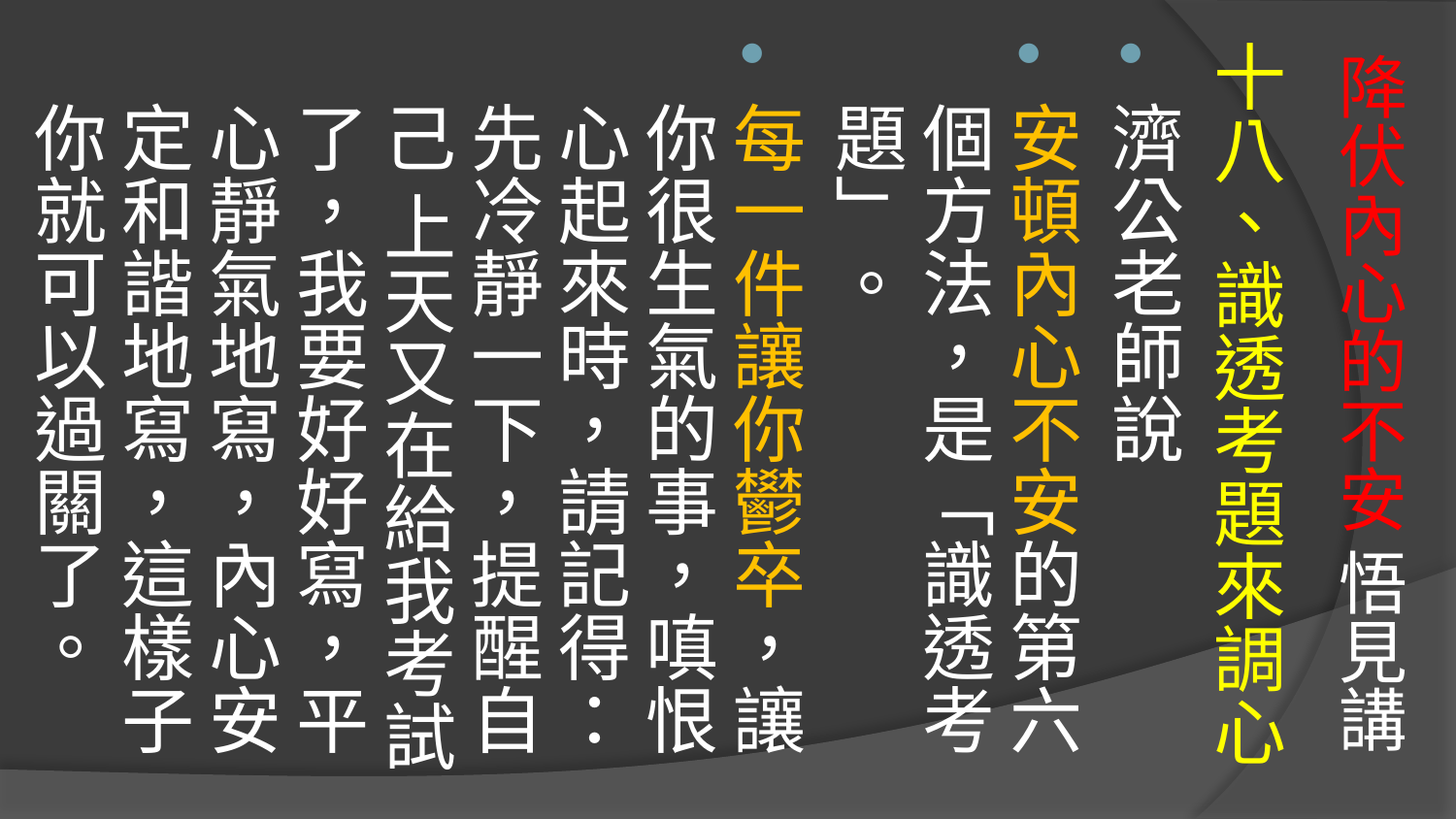

十八、識透考題來調心
濟公老師說
安頓內心不安的第六個方法，是「識透考題」。
每一件讓你鬰卒，讓你很生氣的事，嗔恨心起來時，請記得：先冷靜一下，提醒自己 上天又在給我考試了，我要好好寫，平心靜氣地寫，內心安定和諧地寫，這樣子你就可以過關了。
# 降伏內心的不安 悟見講